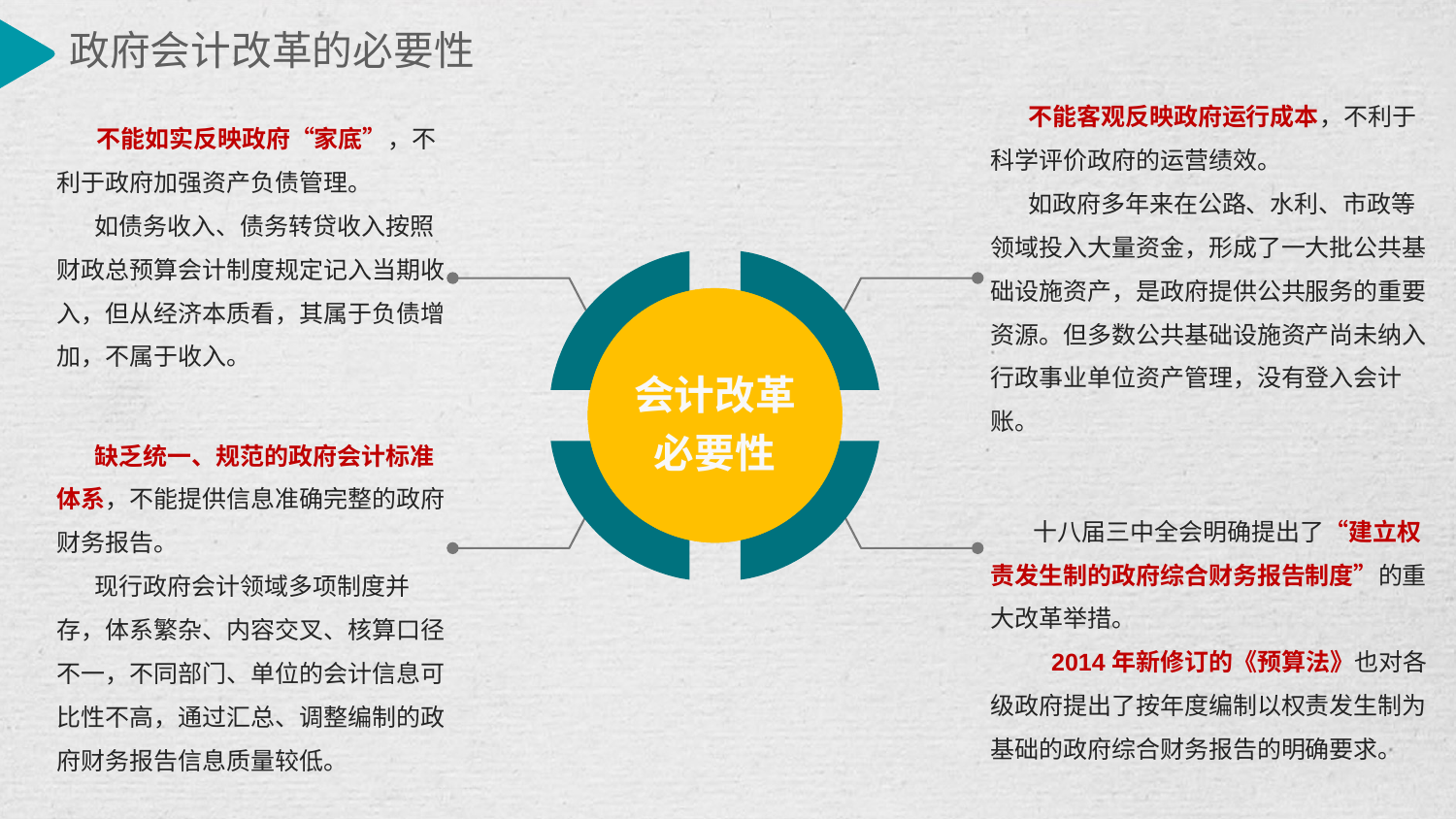

政府会计改革的必要性
      不能客观反映政府运行成本，不利于科学评价政府的运营绩效。
      如政府多年来在公路、水利、市政等领域投入大量资金，形成了一大批公共基础设施资产，是政府提供公共服务的重要资源。但多数公共基础设施资产尚未纳入行政事业单位资产管理，没有登入会计账。
      不能如实反映政府“家底”，不利于政府加强资产负债管理。
      如债务收入、债务转贷收入按照财政总预算会计制度规定记入当期收入，但从经济本质看，其属于负债增加，不属于收入。

会计改革
必要性
      缺乏统一、规范的政府会计标准体系，不能提供信息准确完整的政府财务报告。
      现行政府会计领域多项制度并存，体系繁杂、内容交叉、核算口径不一，不同部门、单位的会计信息可比性不高，通过汇总、调整编制的政府财务报告信息质量较低。

       十八届三中全会明确提出了“建立权责发生制的政府综合财务报告制度”的重大改革举措。
         2014年新修订的《预算法》也对各级政府提出了按年度编制以权责发生制为基础的政府综合财务报告的明确要求。